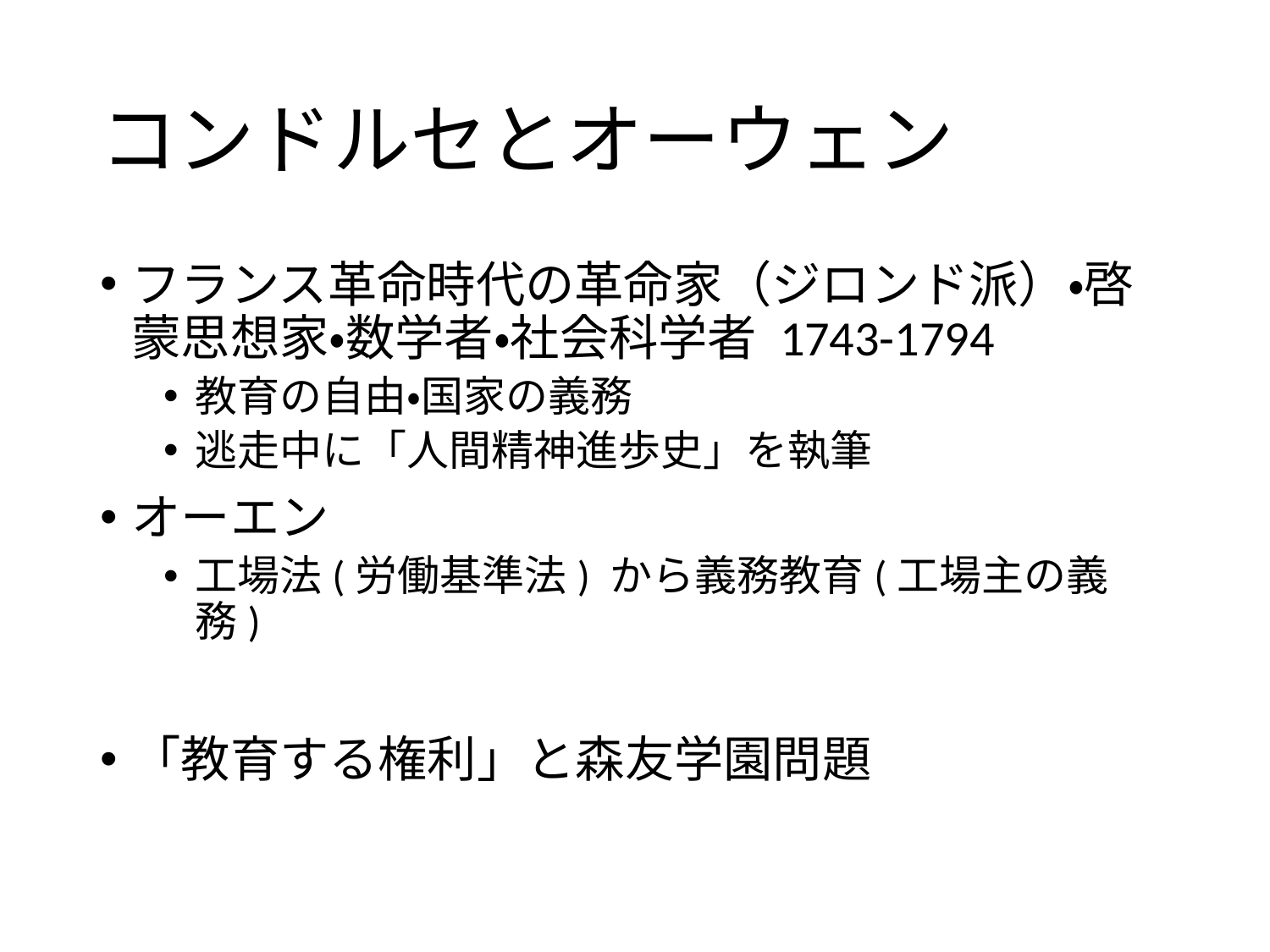

# コンドルセとオーウェン
フランス革命時代の革命家（ジロンド派）・啓蒙思想家・数学者・社会科学者 1743-1794
教育の自由・国家の義務
逃走中に「人間精神進歩史」を執筆
オーエン
工場法(労働基準法) から義務教育(工場主の義務)

「教育する権利」と森友学園問題